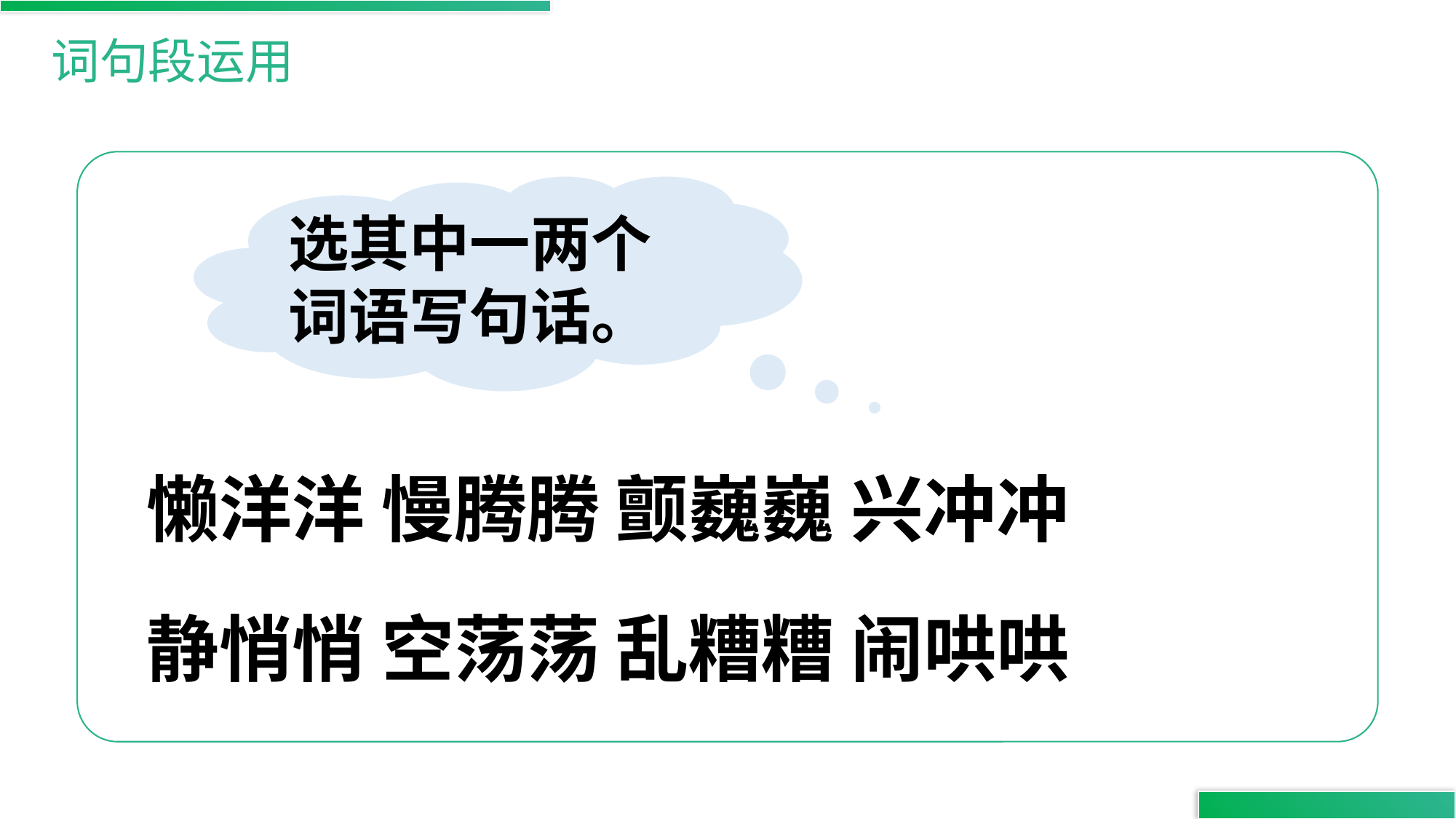

词句段运用
选其中一两个词语写句话。
懒洋洋 慢腾腾 颤巍巍 兴冲冲

静悄悄 空荡荡 乱糟糟 闹哄哄